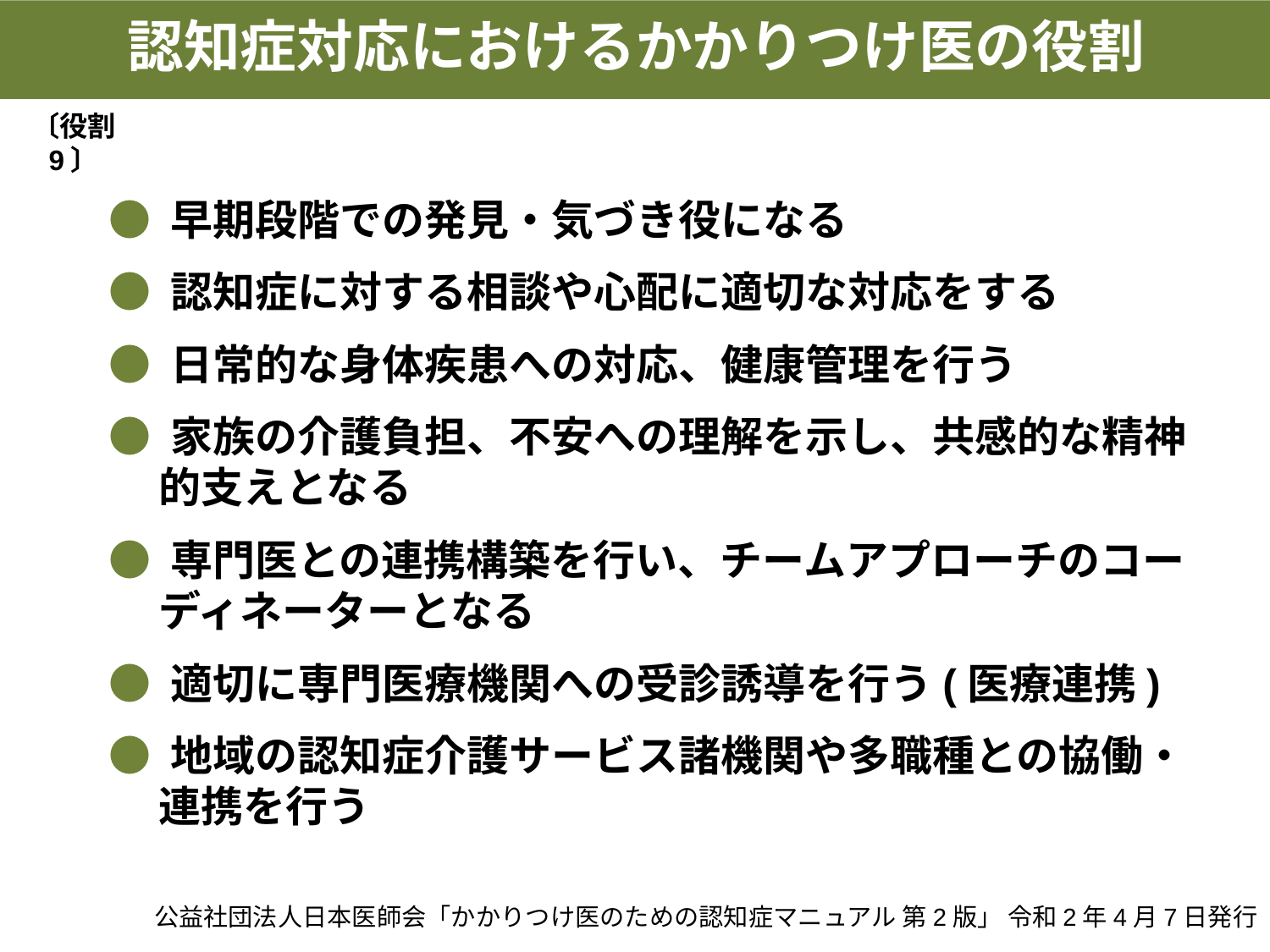

認知症対応におけるかかりつけ医の役割
〔役割 9〕
● 早期段階での発見・気づき役になる
● 認知症に対する相談や心配に適切な対応をする
● 日常的な身体疾患への対応、健康管理を行う
● 家族の介護負担、不安への理解を示し、共感的な精神的支えとなる
● 専門医との連携構築を行い、チームアプローチのコーディネーターとなる
● 適切に専門医療機関への受診誘導を行う(医療連携)
● 地域の認知症介護サービス諸機関や多職種との協働・連携を行う
公益社団法人日本医師会「かかりつけ医のための認知症マニュアル 第2版」 令和2年4月7日発行